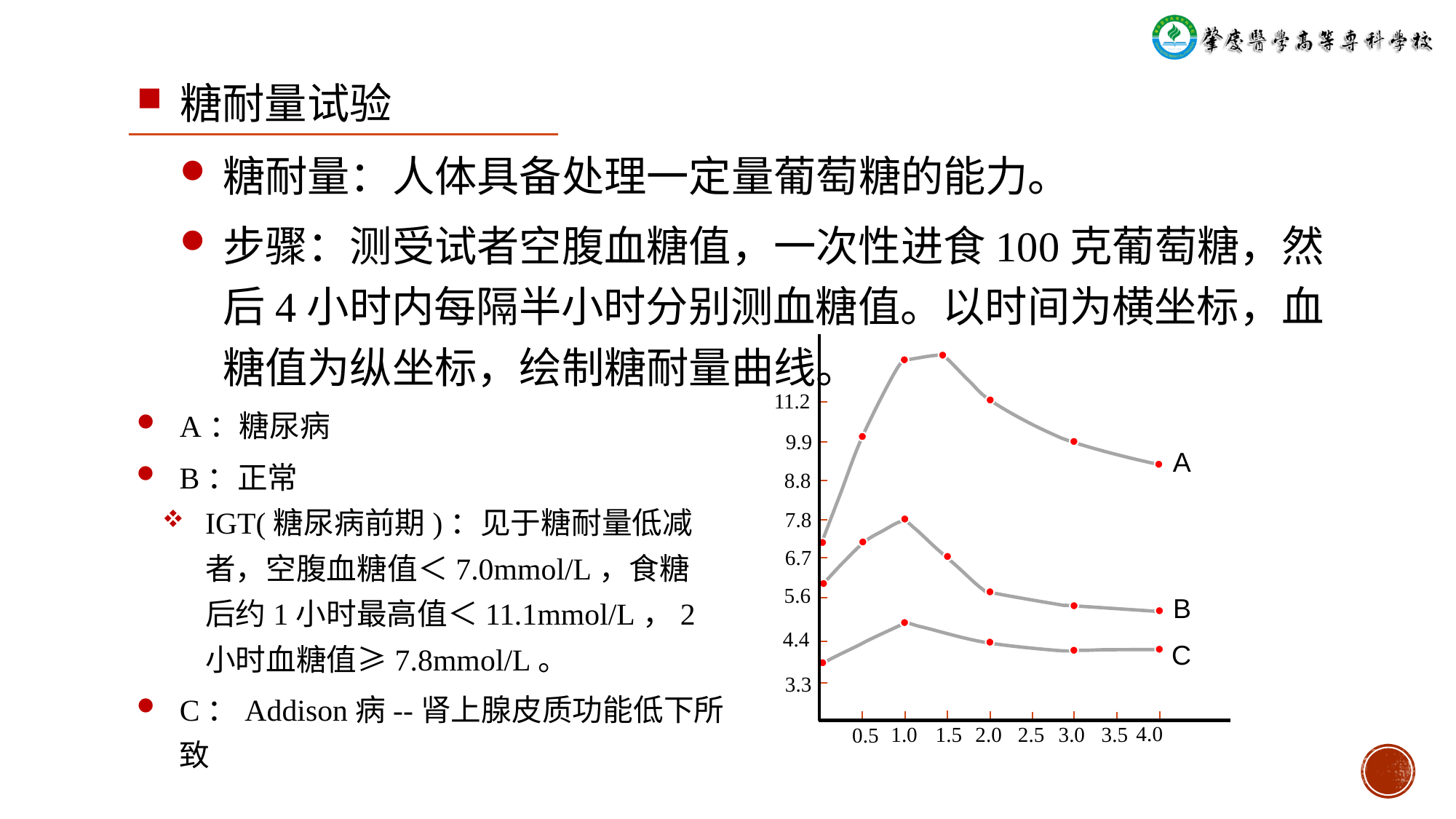

# 糖耐量试验
糖耐量：人体具备处理一定量葡萄糖的能力。
步骤：测受试者空腹血糖值，一次性进食100克葡萄糖，然后4小时内每隔半小时分别测血糖值。以时间为横坐标，血糖值为纵坐标，绘制糖耐量曲线。

11.2
A：糖尿病

9.9

A
B：正常
IGT(糖尿病前期)：见于糖耐量低减者，空腹血糖值＜7.0mmol/L，食糖后约1小时最高值＜11.1mmol/L，2小时血糖值≥7.8mmol/L。

8.8
7.8

6.7

5.6
B

4.4
C

3.3
C：Addison病--肾上腺皮质功能低下所致
4.0
1.0
2.0
2.5
3.0
3.5
1.5
0.5